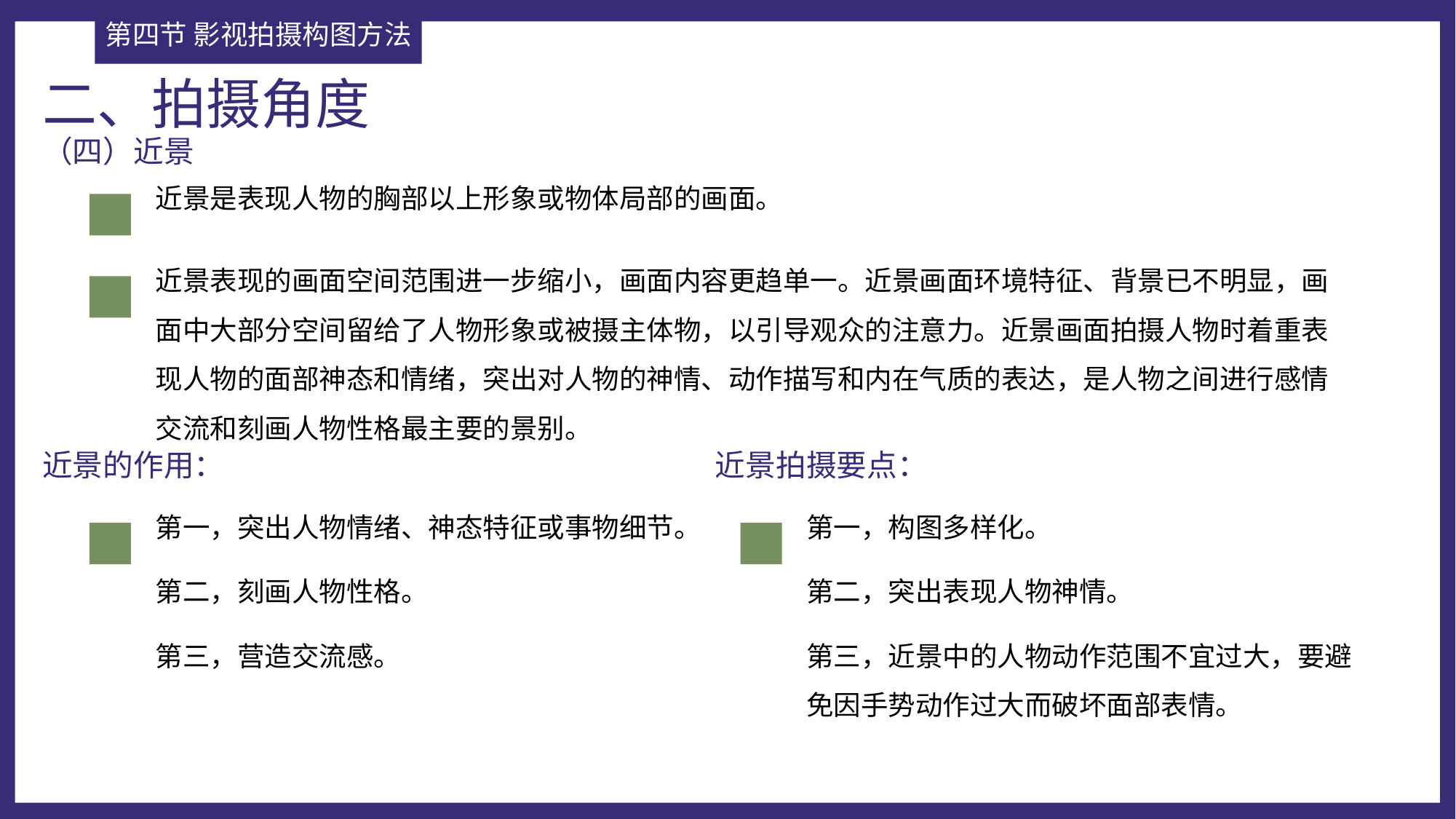

第四节 影视拍摄构图方法
二、拍摄角度
（四）近景
近景是表现人物的胸部以上形象或物体局部的画面。

近景表现的画面空间范围进一步缩小，画面内容更趋单一。近景画面环境特征、背景已不明显，画面中大部分空间留给了人物形象或被摄主体物，以引导观众的注意力。近景画面拍摄人物时着重表现人物的面部神态和情绪，突出对人物的神情、动作描写和内在气质的表达，是人物之间进行感情交流和刻画人物性格最主要的景别。

近景的作用：
近景拍摄要点：
第一，突出人物情绪、神态特征或事物细节。
第二，刻画人物性格。
第三，营造交流感。

第一，构图多样化。
第二，突出表现人物神情。
第三，近景中的人物动作范围不宜过大，要避免因手势动作过大而破坏面部表情。